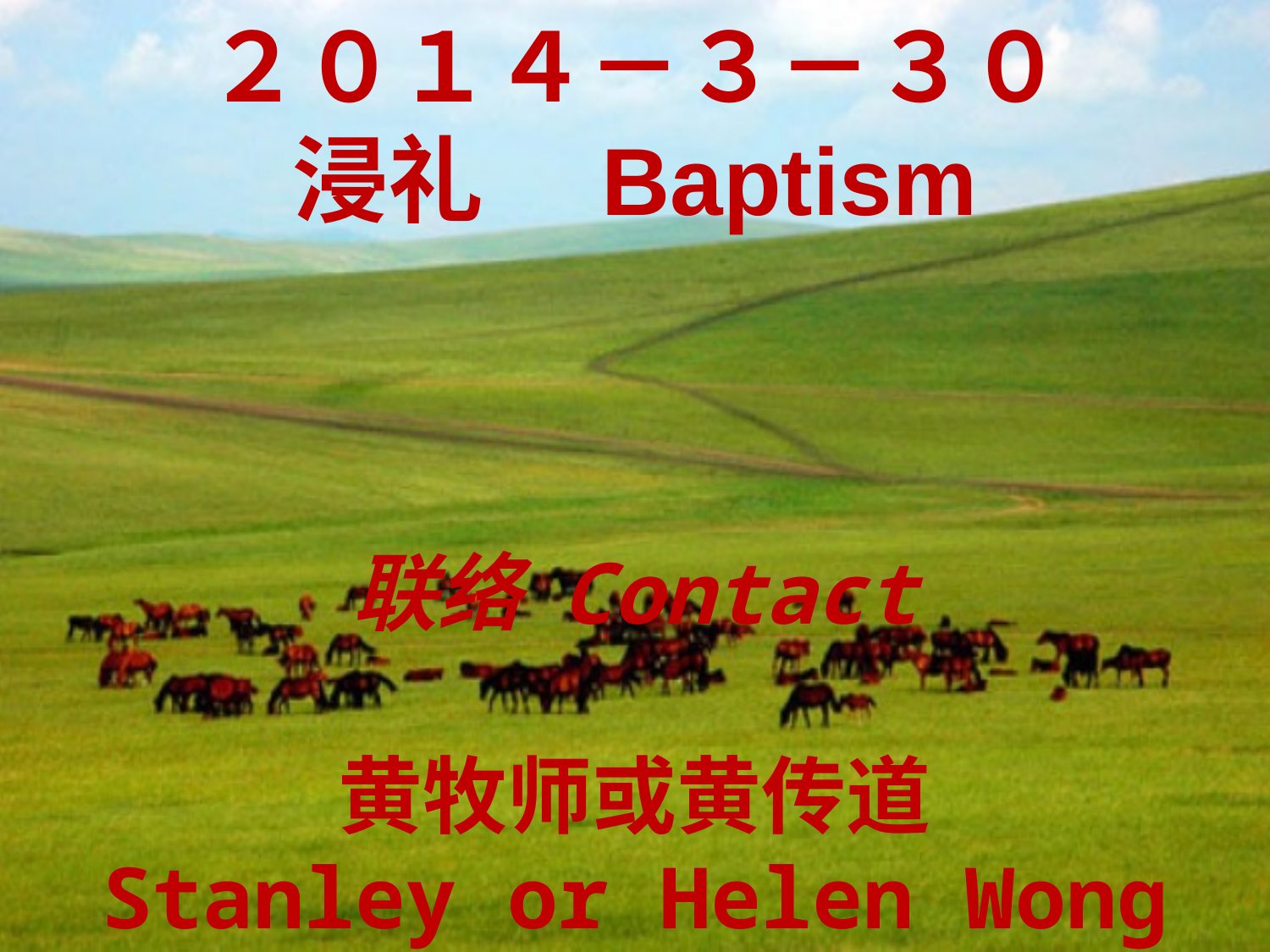

２０１４－３－３０
浸礼　Baptism

联络 ﻿Contact

黄牧师或黄传道
﻿Stanley or Helen Wong